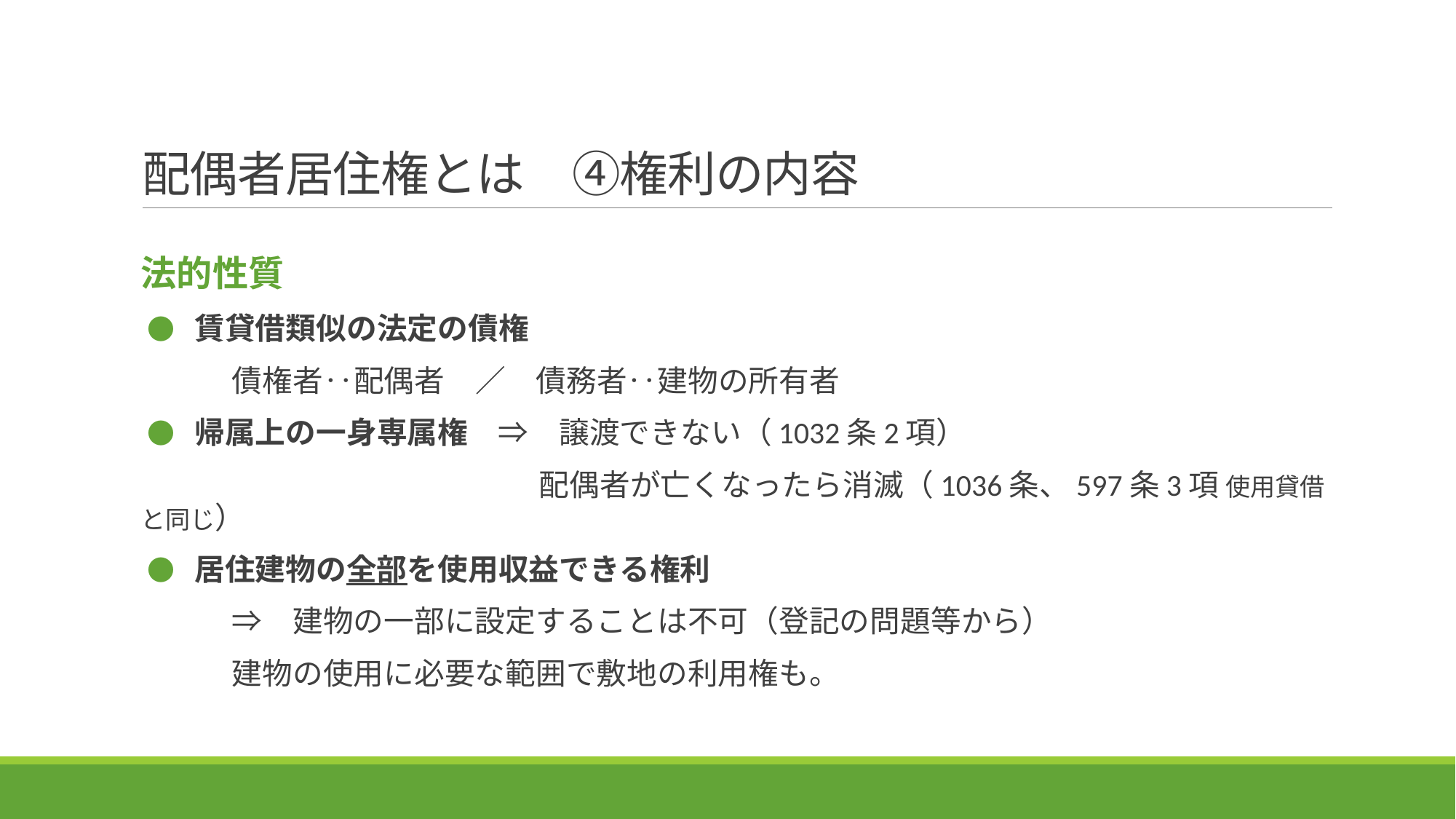

# 配偶者居住権とは　④権利の内容
法的性質
 ●  賃貸借類似の法定の債権
　　　債権者‥配偶者　／　債務者‥建物の所有者
 ●  帰属上の一身専属権　⇒　譲渡できない（1032条2項）
　　　　　　　　　　　　     配偶者が亡くなったら消滅（1036条、597条3項 使用貸借と同じ）
 ●  居住建物の全部を使用収益できる権利
　　　⇒　建物の一部に設定することは不可（登記の問題等から）
　　　建物の使用に必要な範囲で敷地の利用権も。